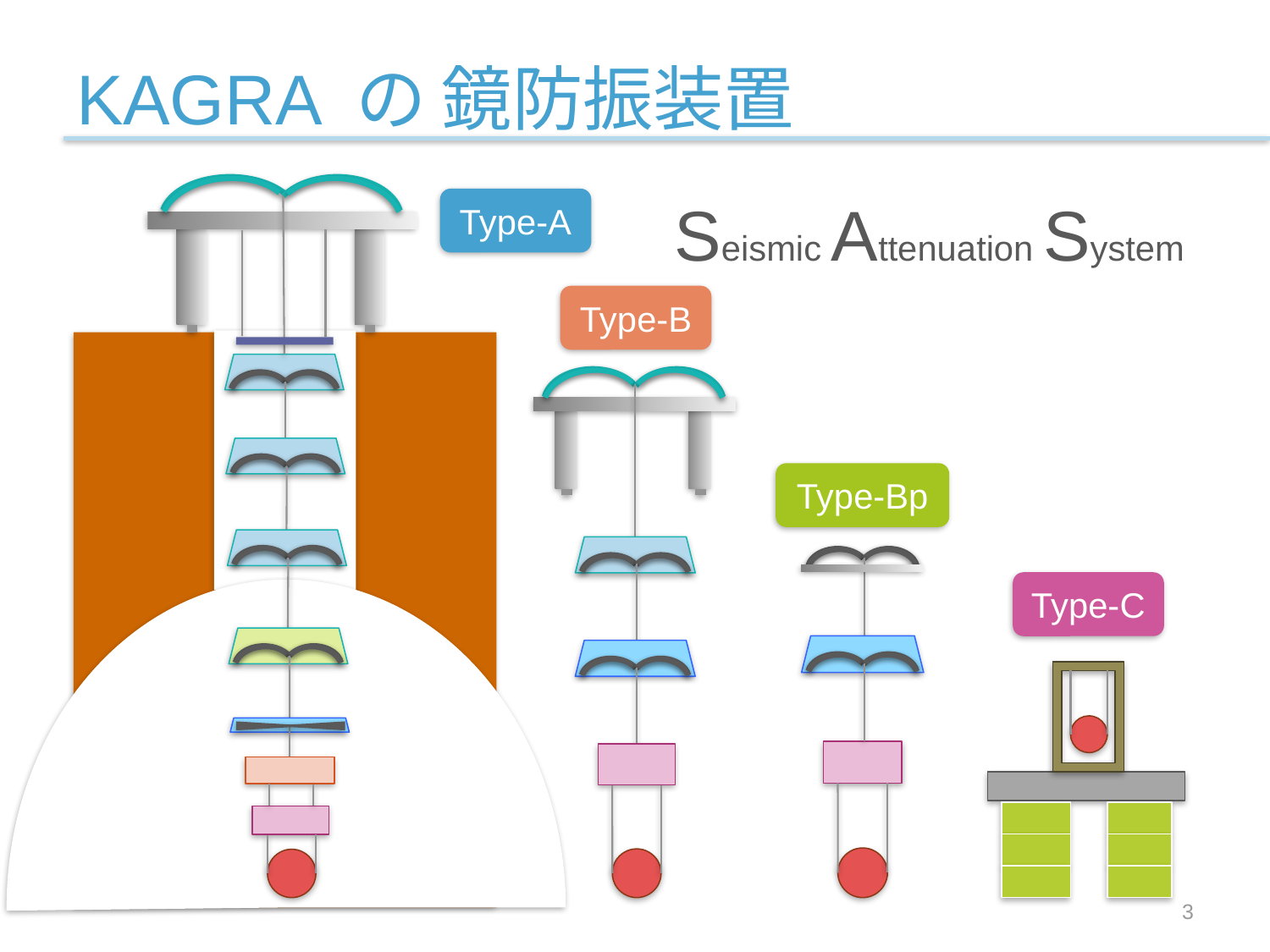

# KAGRA の 鏡防振装置
Seismic Attenuation System

Type-A
Type-B

Type-Bp

Type-C

3